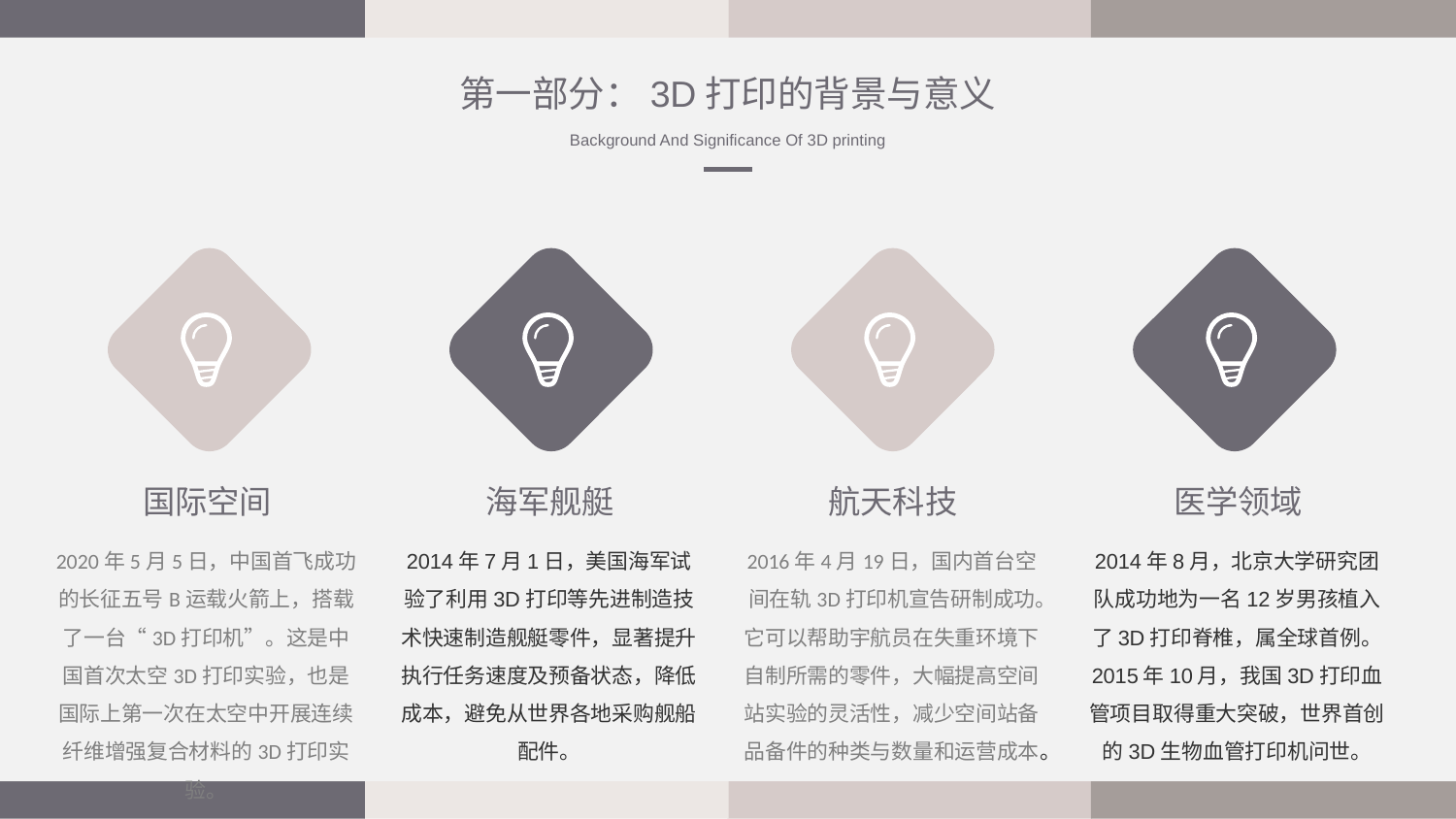

第一部分：3D打印的背景与意义
Background And Significance Of 3D printing

国际空间
海军舰艇
航天科技
医学领域
2020年5月5日，中国首飞成功的长征五号B运载火箭上，搭载了一台“3D打印机”。这是中国首次太空3D打印实验，也是国际上第一次在太空中开展连续纤维增强复合材料的3D打印实验。
2014年7月1日，美国海军试验了利用3D打印等先进制造技术快速制造舰艇零件，显著提升执行任务速度及预备状态，降低成本，避免从世界各地采购舰船配件。
2016年4月19日，国内首台空间在轨3D打印机宣告研制成功。它可以帮助宇航员在失重环境下自制所需的零件，大幅提高空间站实验的灵活性，减少空间站备品备件的种类与数量和运营成本。
2014年8月，北京大学研究团队成功地为一名12岁男孩植入了3D打印脊椎，属全球首例。
2015年10月，我国3D打印血管项目取得重大突破，世界首创的3D生物血管打印机问世。